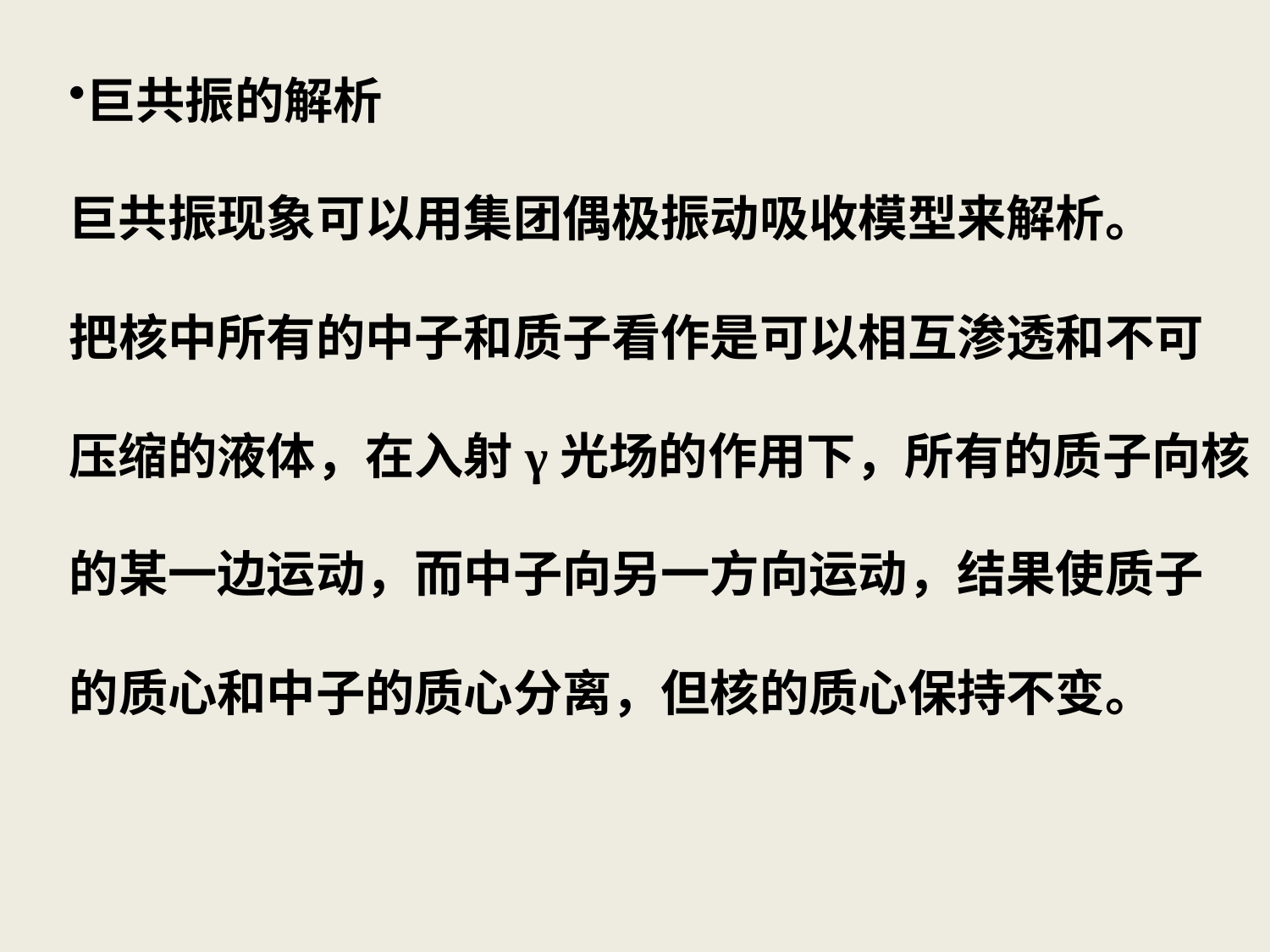

巨共振的解析

巨共振现象可以用集团偶极振动吸收模型来解析。

把核中所有的中子和质子看作是可以相互渗透和不可

压缩的液体，在入射γ光场的作用下，所有的质子向核

的某一边运动，而中子向另一方向运动，结果使质子

的质心和中子的质心分离，但核的质心保持不变。